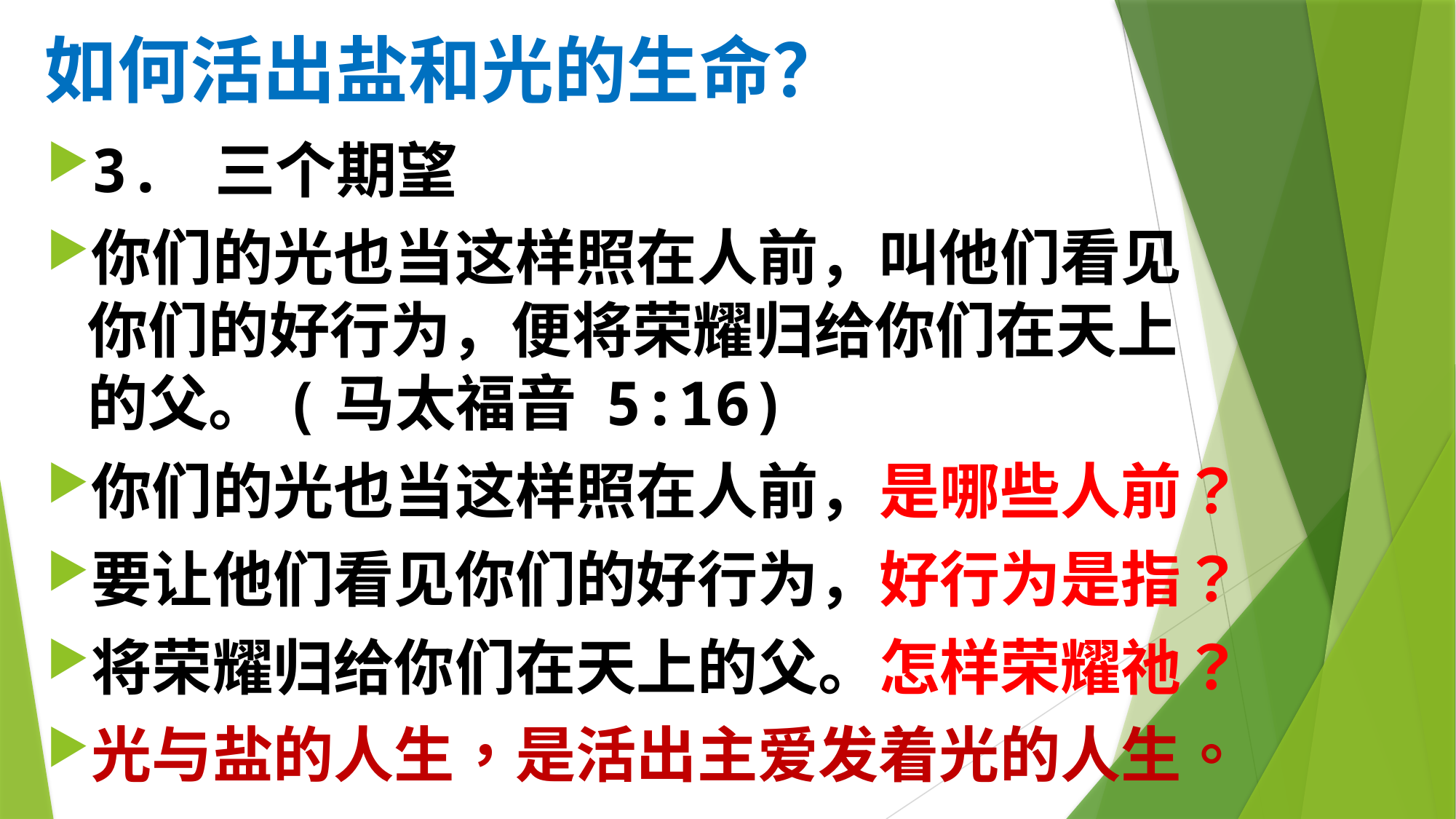

# 如何活出盐和光的生命？
3. 三个期望
你们的光也当这样照在人前，叫他们看见你们的好行为，便将荣耀归给你们在天上的父。(马太福音 5:16)
你们的光也当这样照在人前，是哪些人前？
要让他们看见你们的好行为，好行为是指？
将荣耀归给你们在天上的父。怎样荣耀祂？
光与盐的人生，是活出主爱发着光的人生。